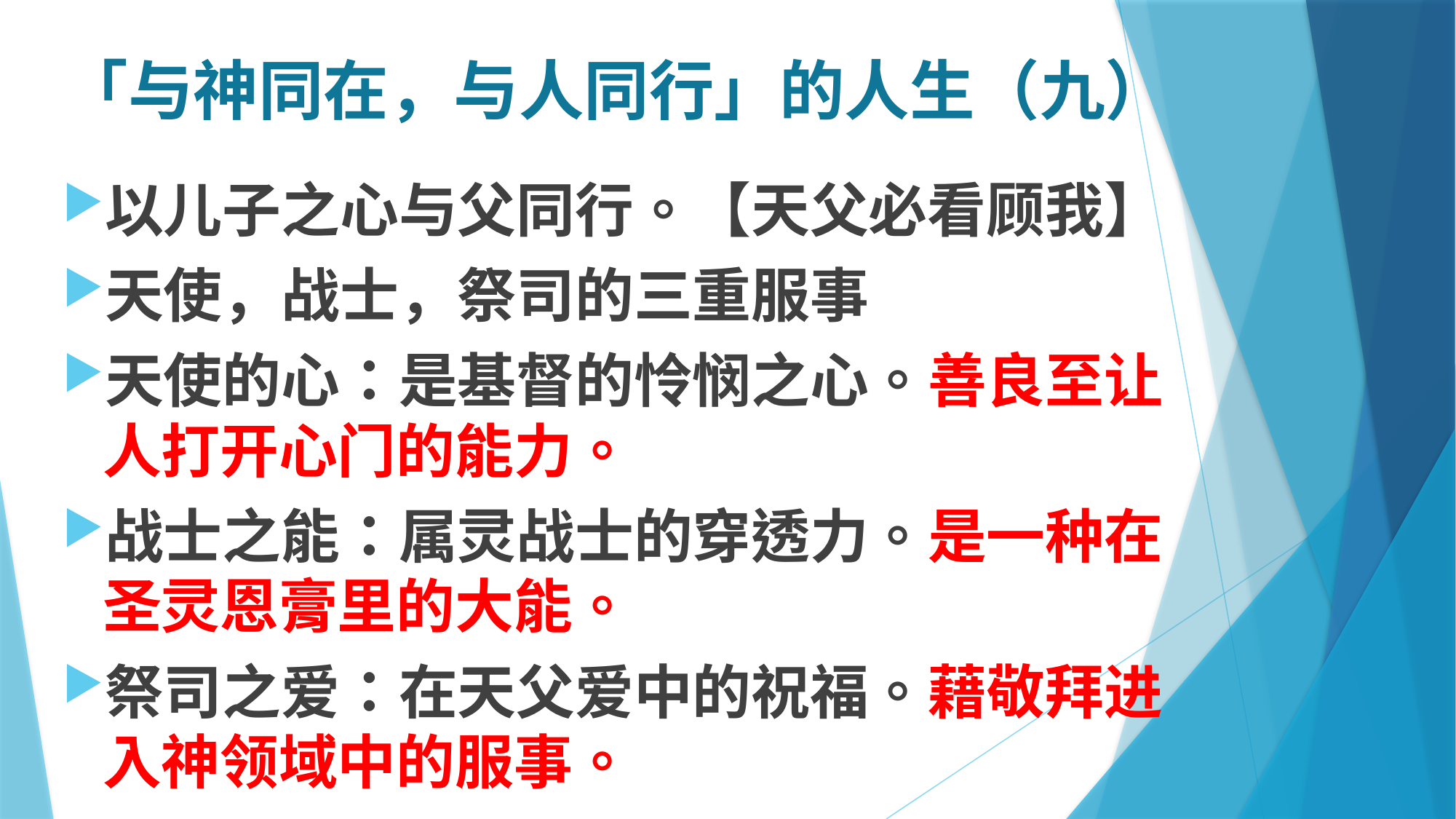

# 「与神同在，与人同行」的人生（九）
以儿子之心与父同行。【天父必看顾我】
天使，战士，祭司的三重服事
天使的心：是基督的怜悯之心。善良至让人打开心门的能力。
战士之能：属灵战士的穿透力。是一种在圣灵恩膏里的大能。
祭司之爱：在天父爱中的祝福。藉敬拜进入神领域中的服事。